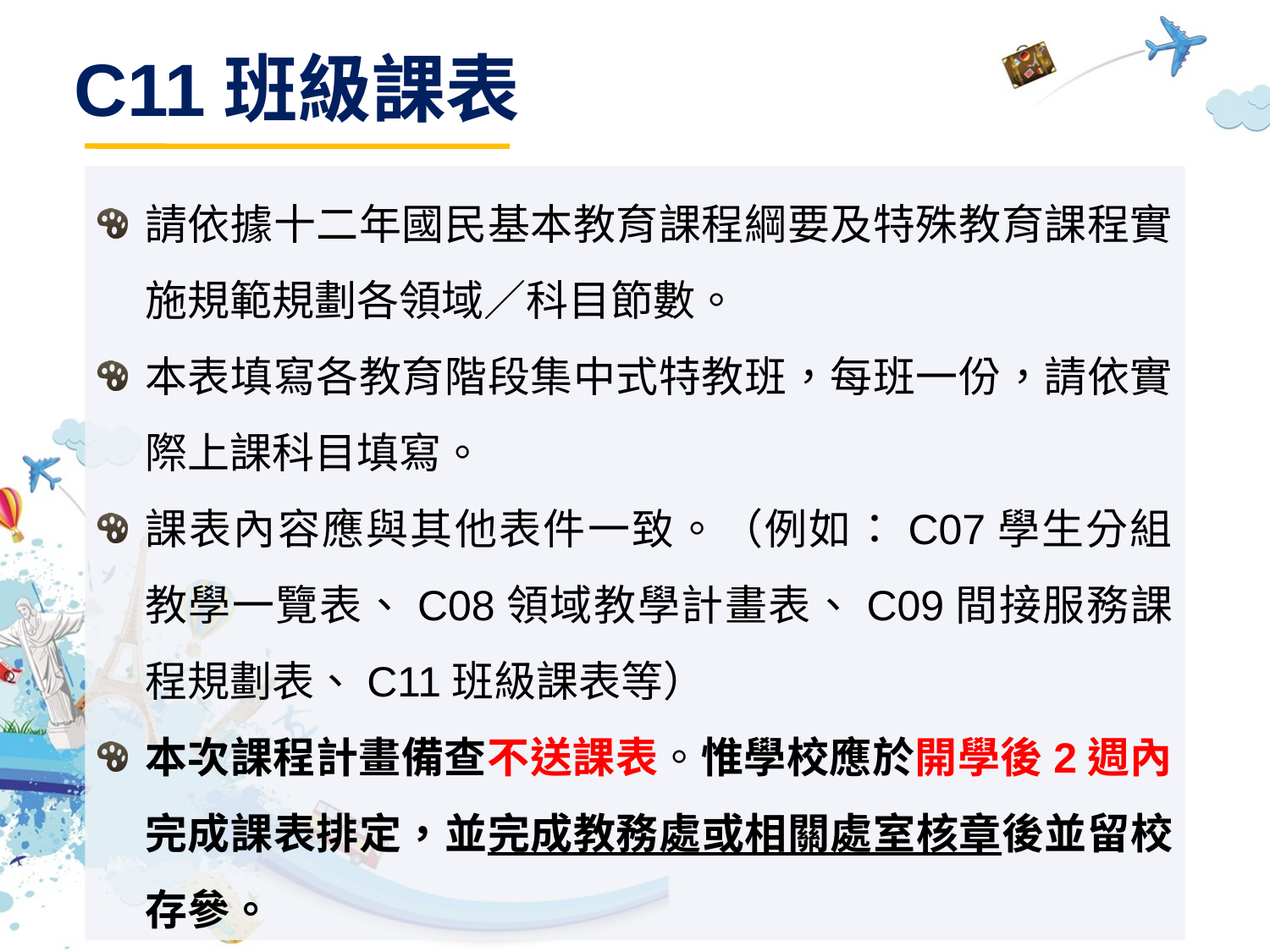

C11班級課表
請依據十二年國民基本教育課程綱要及特殊教育課程實施規範規劃各領域／科目節數。
本表填寫各教育階段集中式特教班，每班一份，請依實際上課科目填寫。
課表內容應與其他表件一致。（例如：C07學生分組教學一覽表、C08領域教學計畫表、C09間接服務課程規劃表、C11班級課表等）
本次課程計畫備查不送課表。惟學校應於開學後2週內完成課表排定，並完成教務處或相關處室核章後並留校存參。